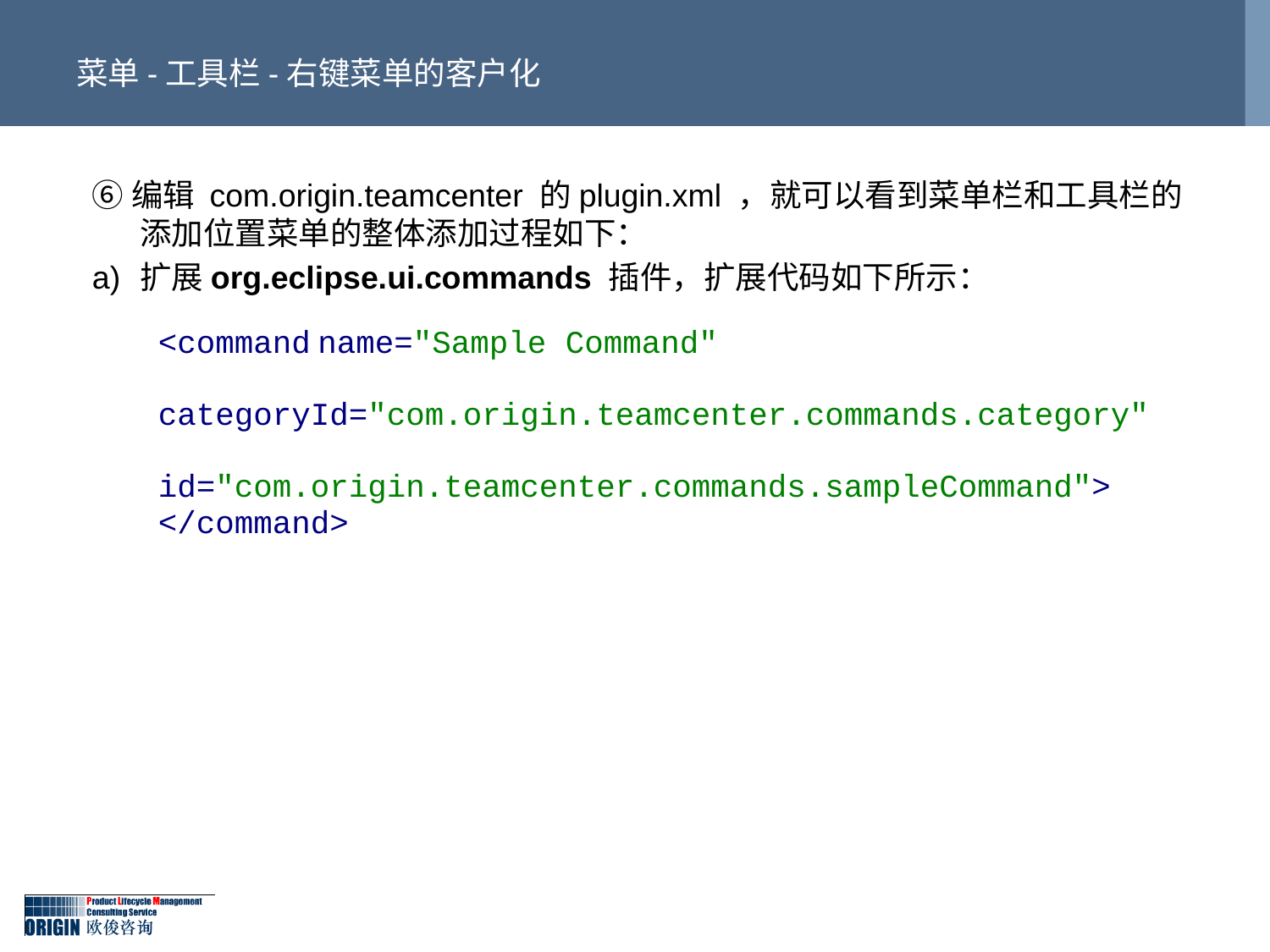

# 菜单-工具栏-右键菜单的客户化
⑥编辑 com.origin.teamcenter 的plugin.xml ，就可以看到菜单栏和工具栏的添加位置菜单的整体添加过程如下：
扩展org.eclipse.ui.commands 插件，扩展代码如下所示：

| <command name="Sample Command" categoryId="com.origin.teamcenter.commands.category" id="com.origin.teamcenter.commands.sampleCommand"> </command> |
| --- |